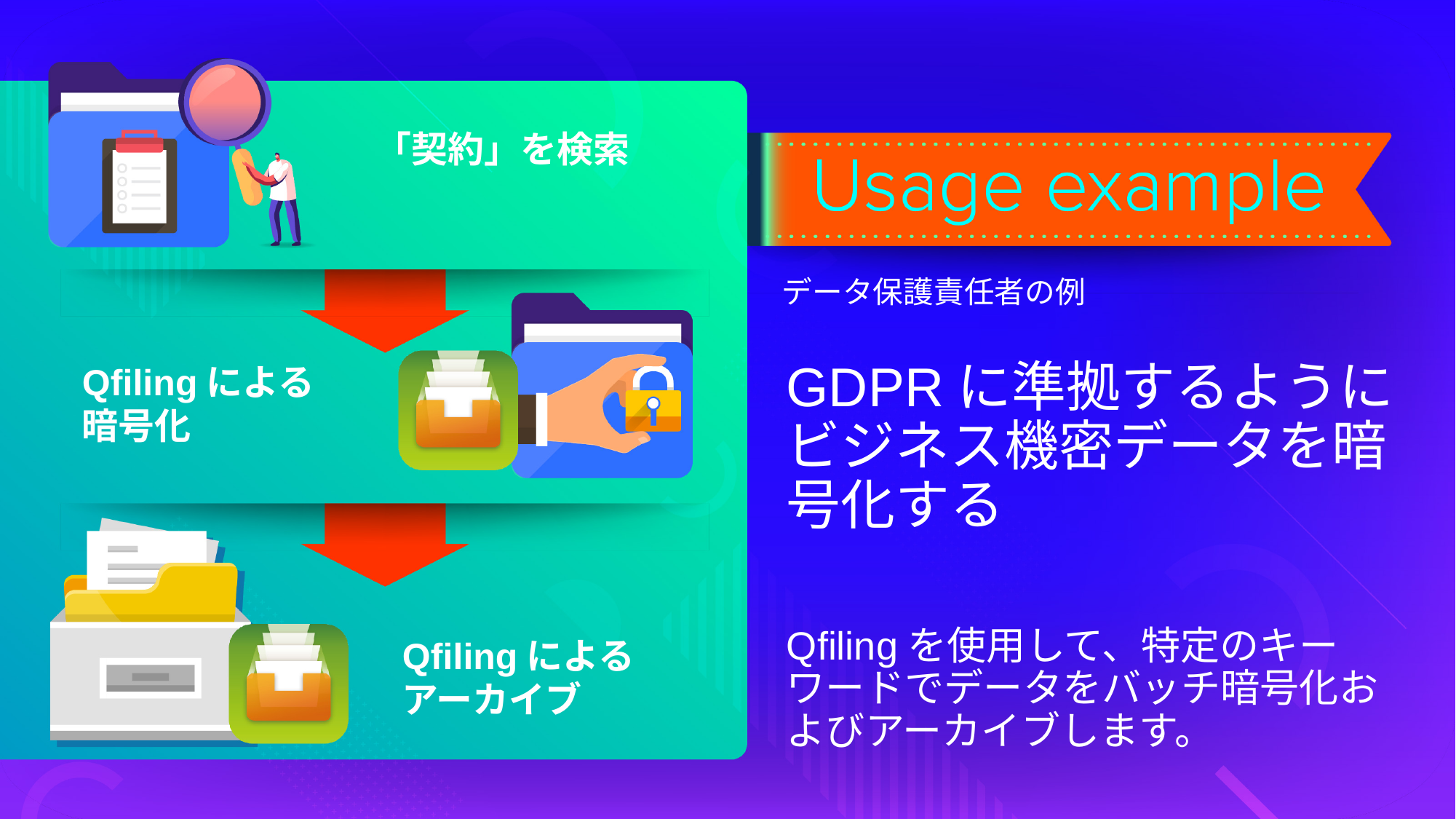

「契約」を検索
データ保護責任者の例
Qfilingによる
暗号化
GDPRに準拠するように
ビジネス機密データを暗号化する

Qfilingを使用して、特定のキーワードでデータをバッチ暗号化およびアーカイブします。
Qfilingによるアーカイブ